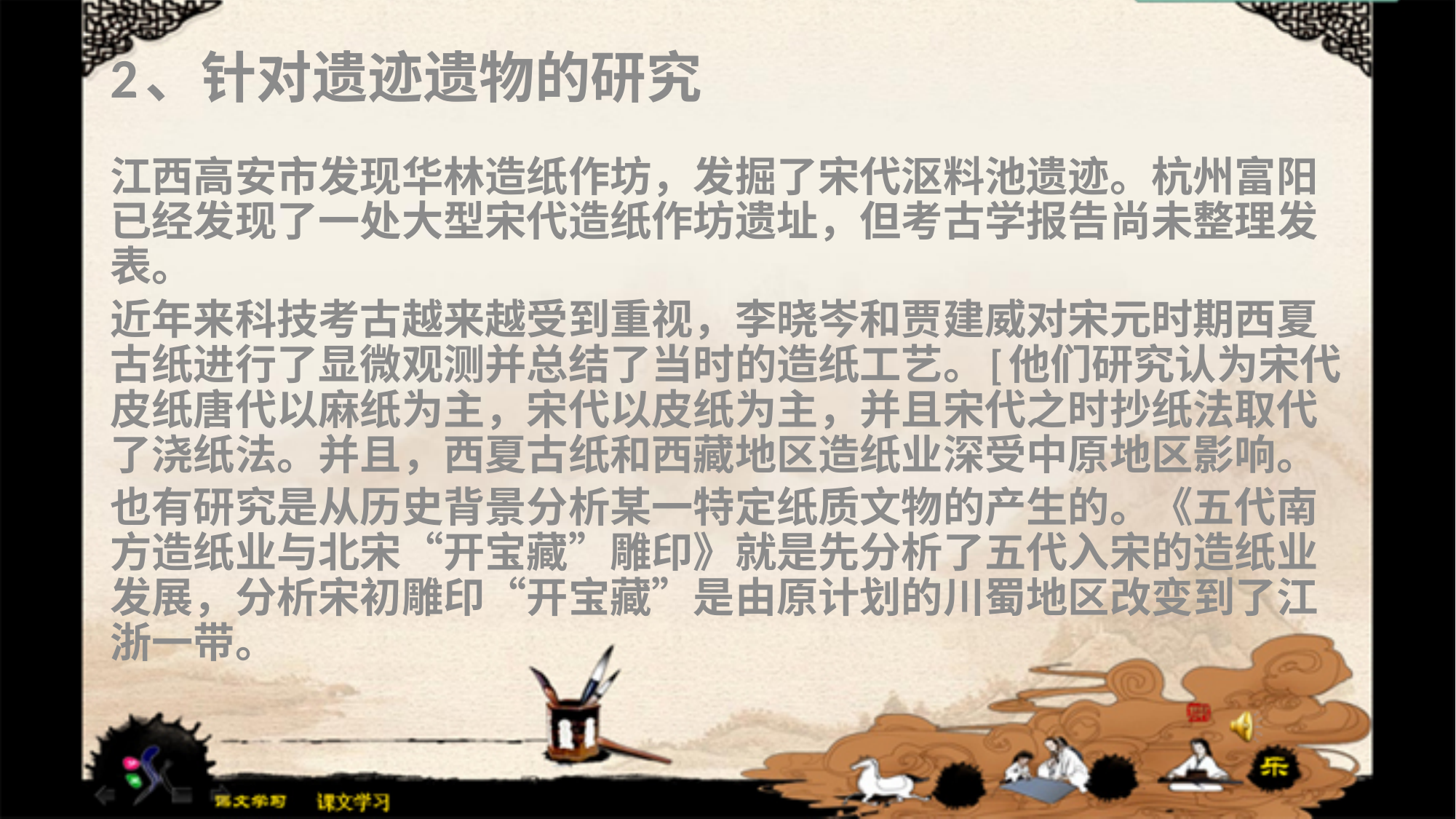

2、针对遗迹遗物的研究

江西高安市发现华林造纸作坊，发掘了宋代沤料池遗迹。杭州富阳已经发现了一处大型宋代造纸作坊遗址，但考古学报告尚未整理发表。
近年来科技考古越来越受到重视，李晓岑和贾建威对宋元时期西夏古纸进行了显微观测并总结了当时的造纸工艺。[他们研究认为宋代皮纸唐代以麻纸为主，宋代以皮纸为主，并且宋代之时抄纸法取代了浇纸法。并且，西夏古纸和西藏地区造纸业深受中原地区影响。
也有研究是从历史背景分析某一特定纸质文物的产生的。《五代南方造纸业与北宋“开宝藏”雕印》就是先分析了五代入宋的造纸业发展，分析宋初雕印“开宝藏”是由原计划的川蜀地区改变到了江浙一带。